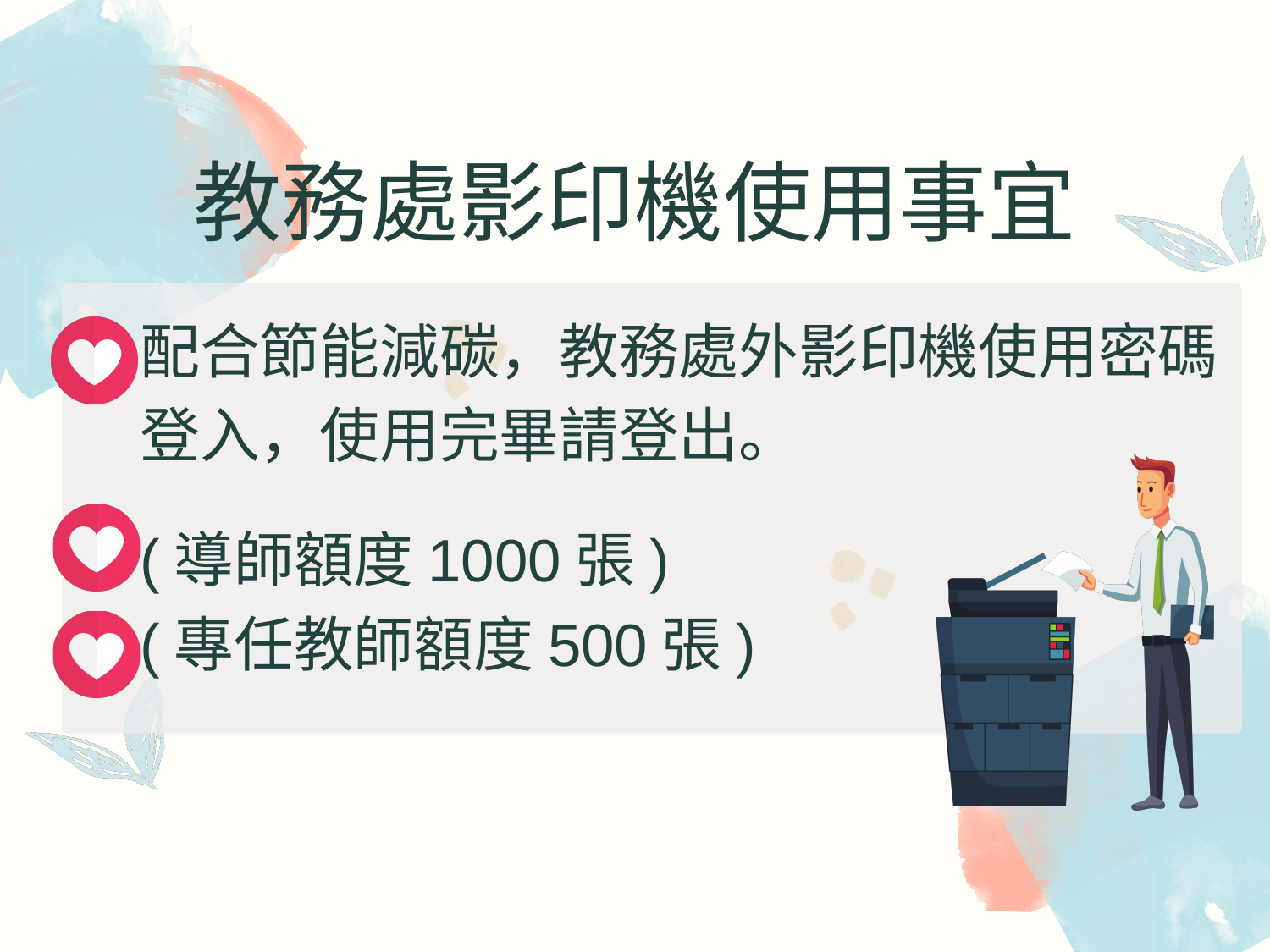

教務處影印機使用事宜

配合節能減碳，教務處外影印機使用密碼登入，使用完畢請登出。
(導師額度1000張)
(專任教師額度500張)